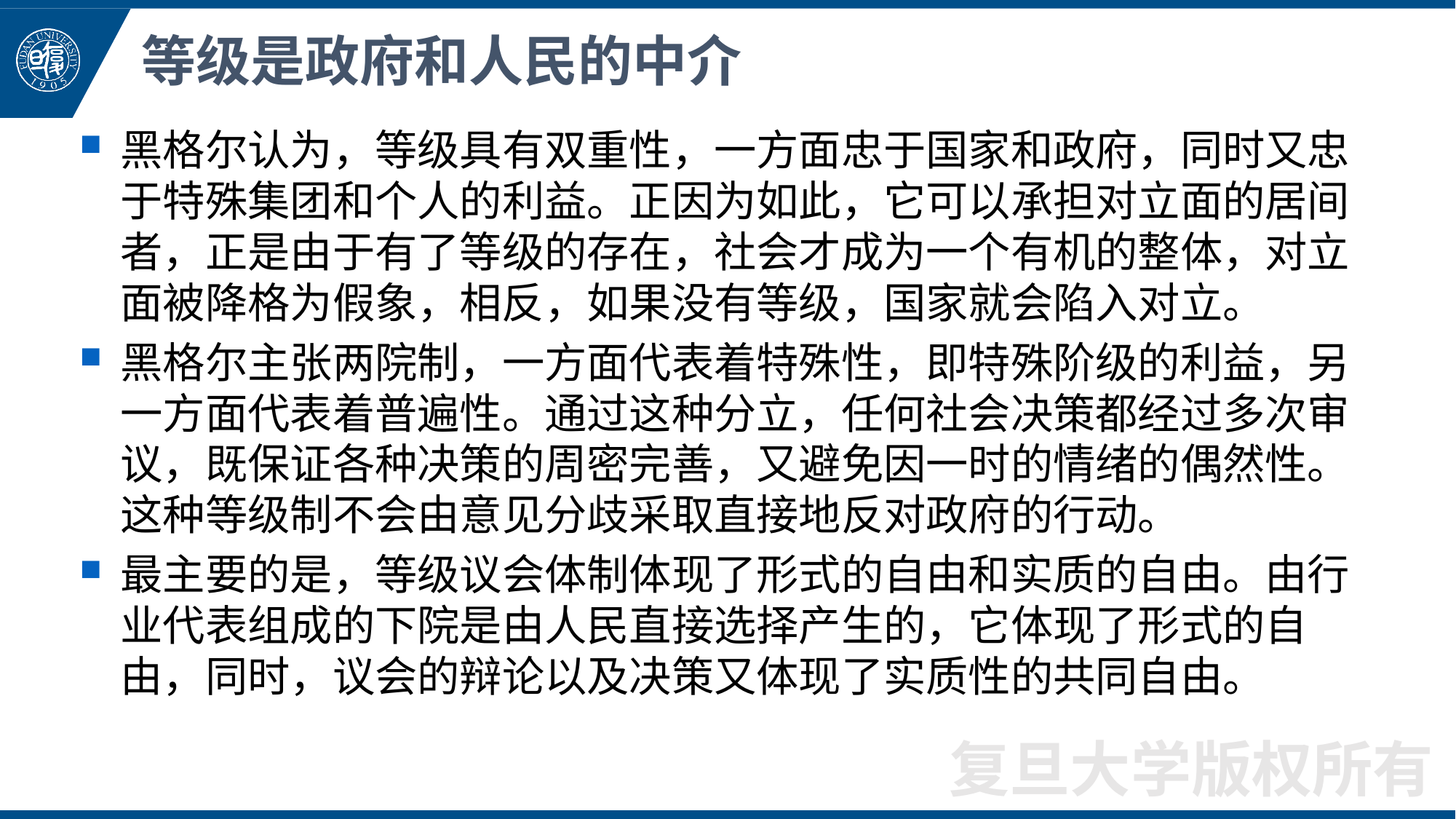

# 等级是政府和人民的中介
黑格尔认为，等级具有双重性，一方面忠于国家和政府，同时又忠于特殊集团和个人的利益。正因为如此，它可以承担对立面的居间者，正是由于有了等级的存在，社会才成为一个有机的整体，对立面被降格为假象，相反，如果没有等级，国家就会陷入对立。
黑格尔主张两院制，一方面代表着特殊性，即特殊阶级的利益，另一方面代表着普遍性。通过这种分立，任何社会决策都经过多次审议，既保证各种决策的周密完善，又避免因一时的情绪的偶然性。这种等级制不会由意见分歧采取直接地反对政府的行动。
最主要的是，等级议会体制体现了形式的自由和实质的自由。由行业代表组成的下院是由人民直接选择产生的，它体现了形式的自由，同时，议会的辩论以及决策又体现了实质性的共同自由。